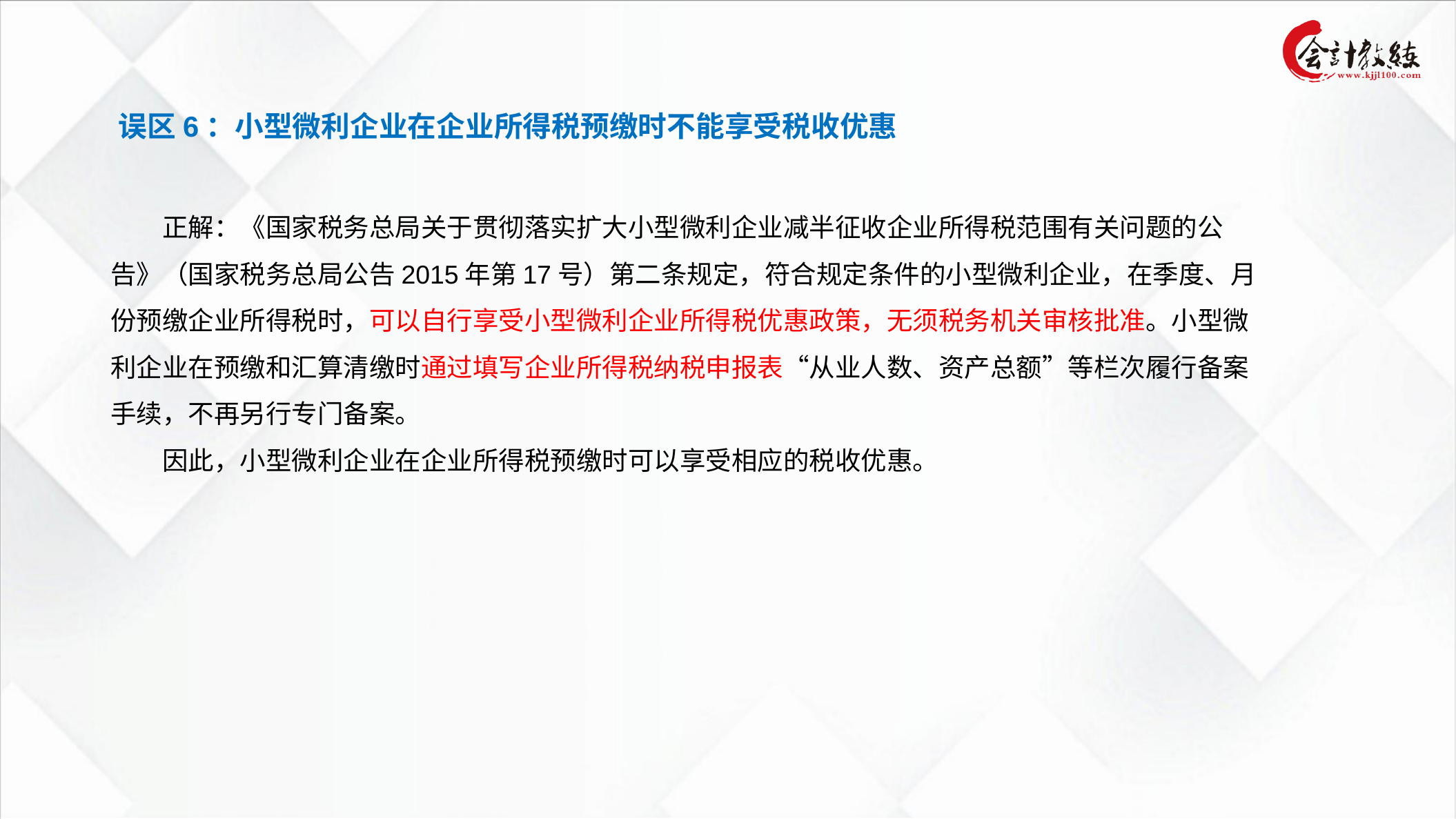

误区6：小型微利企业在企业所得税预缴时不能享受税收优惠
正解：《国家税务总局关于贯彻落实扩大小型微利企业减半征收企业所得税范围有关问题的公告》（国家税务总局公告2015年第17号）第二条规定，符合规定条件的小型微利企业，在季度、月份预缴企业所得税时，可以自行享受小型微利企业所得税优惠政策，无须税务机关审核批准。小型微利企业在预缴和汇算清缴时通过填写企业所得税纳税申报表“从业人数、资产总额”等栏次履行备案手续，不再另行专门备案。
因此，小型微利企业在企业所得税预缴时可以享受相应的税收优惠。